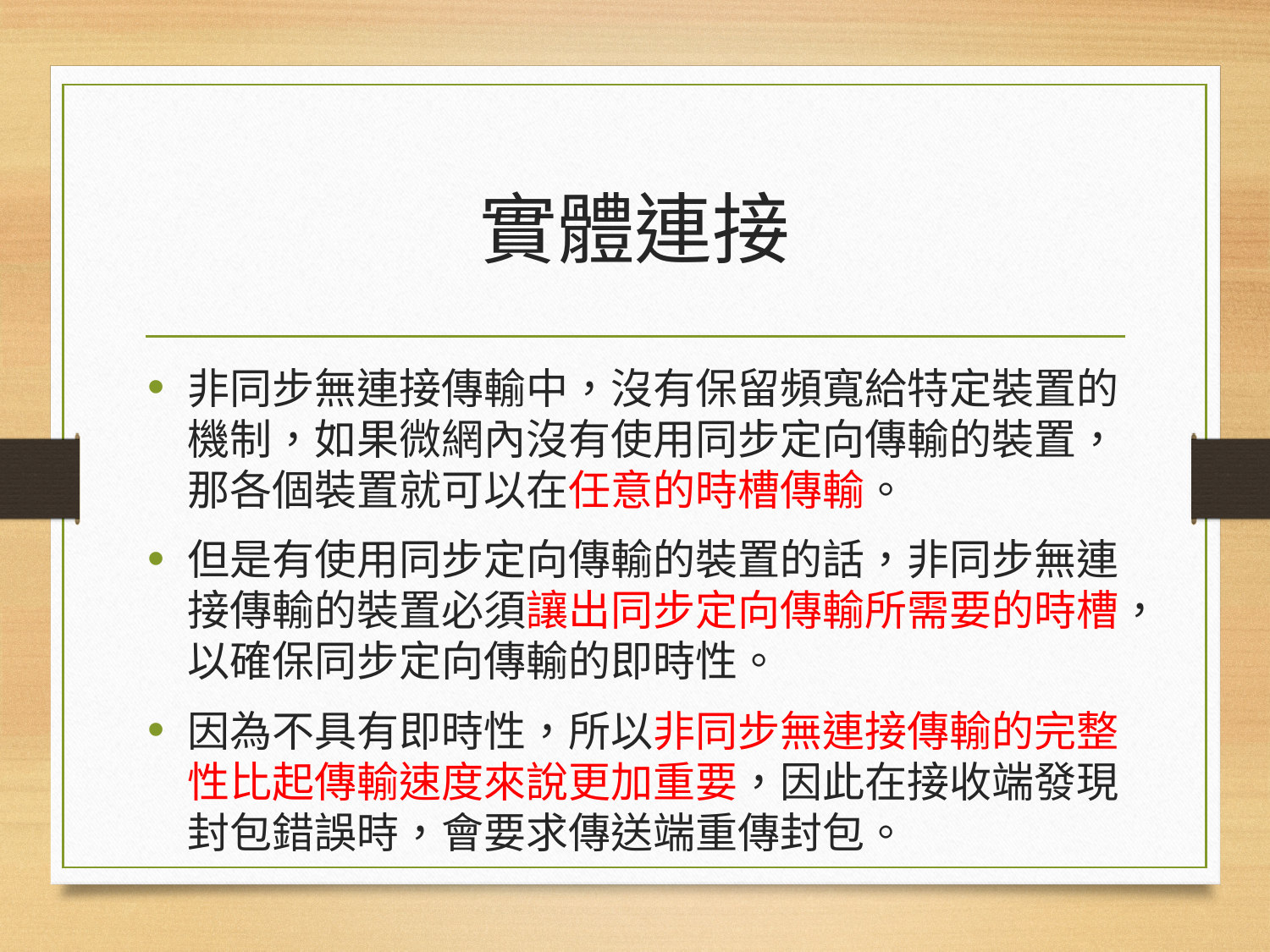

# 實體連接
非同步無連接傳輸中，沒有保留頻寬給特定裝置的機制，如果微網內沒有使用同步定向傳輸的裝置，那各個裝置就可以在任意的時槽傳輸。
但是有使用同步定向傳輸的裝置的話，非同步無連接傳輸的裝置必須讓出同步定向傳輸所需要的時槽，以確保同步定向傳輸的即時性。
因為不具有即時性，所以非同步無連接傳輸的完整性比起傳輸速度來說更加重要，因此在接收端發現封包錯誤時，會要求傳送端重傳封包。